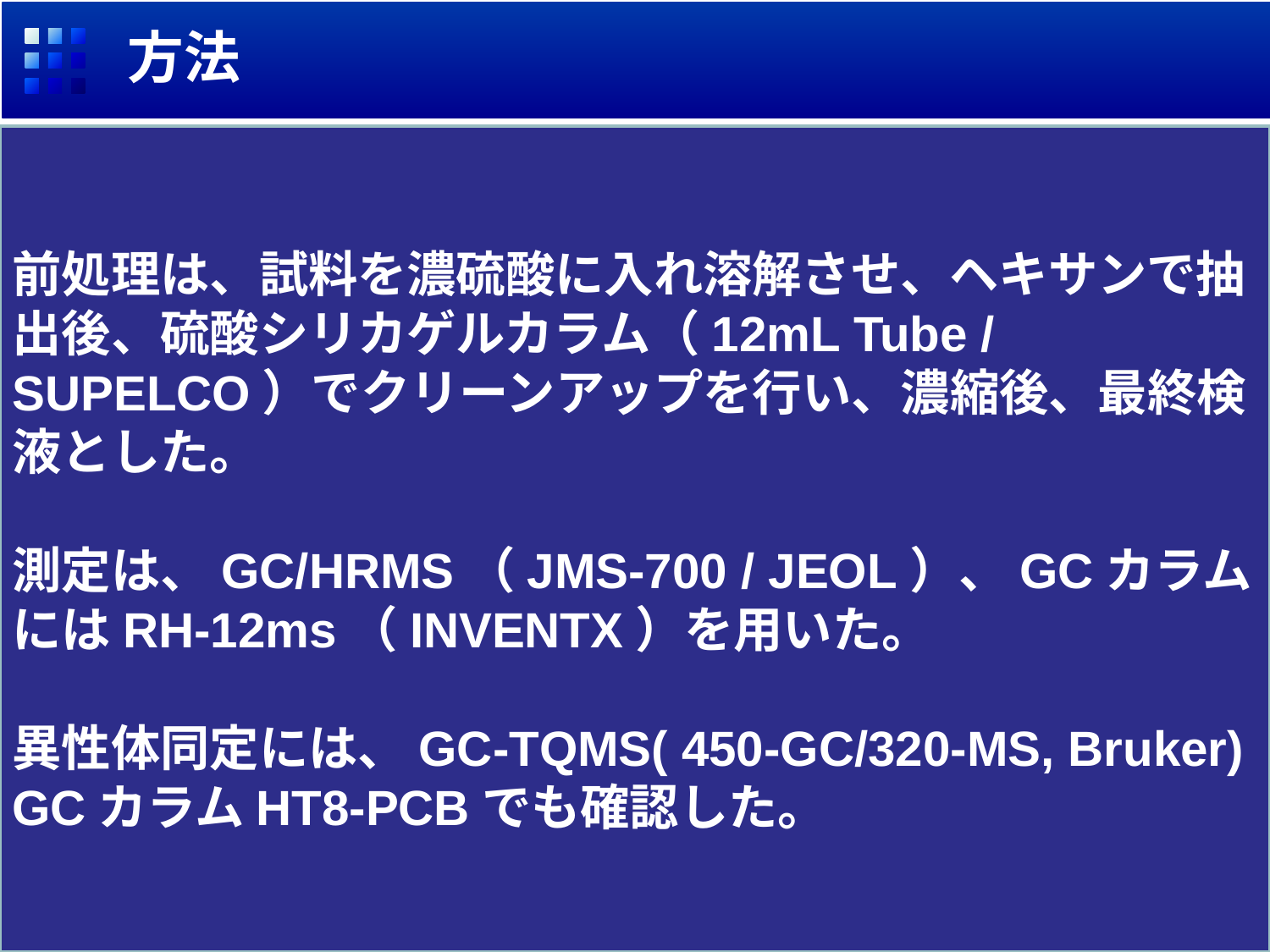

# 方法
前処理は、試料を濃硫酸に入れ溶解させ、ヘキサンで抽出後、硫酸シリカゲルカラム（12mL Tube / SUPELCO）でクリーンアップを行い、濃縮後、最終検液とした。

測定は、GC/HRMS（JMS-700 / JEOL）、GCカラムにはRH-12ms（INVENTX）を用いた。

異性体同定には、GC-TQMS( 450-GC/320-MS, Bruker)
GCカラムHT8-PCBでも確認した。